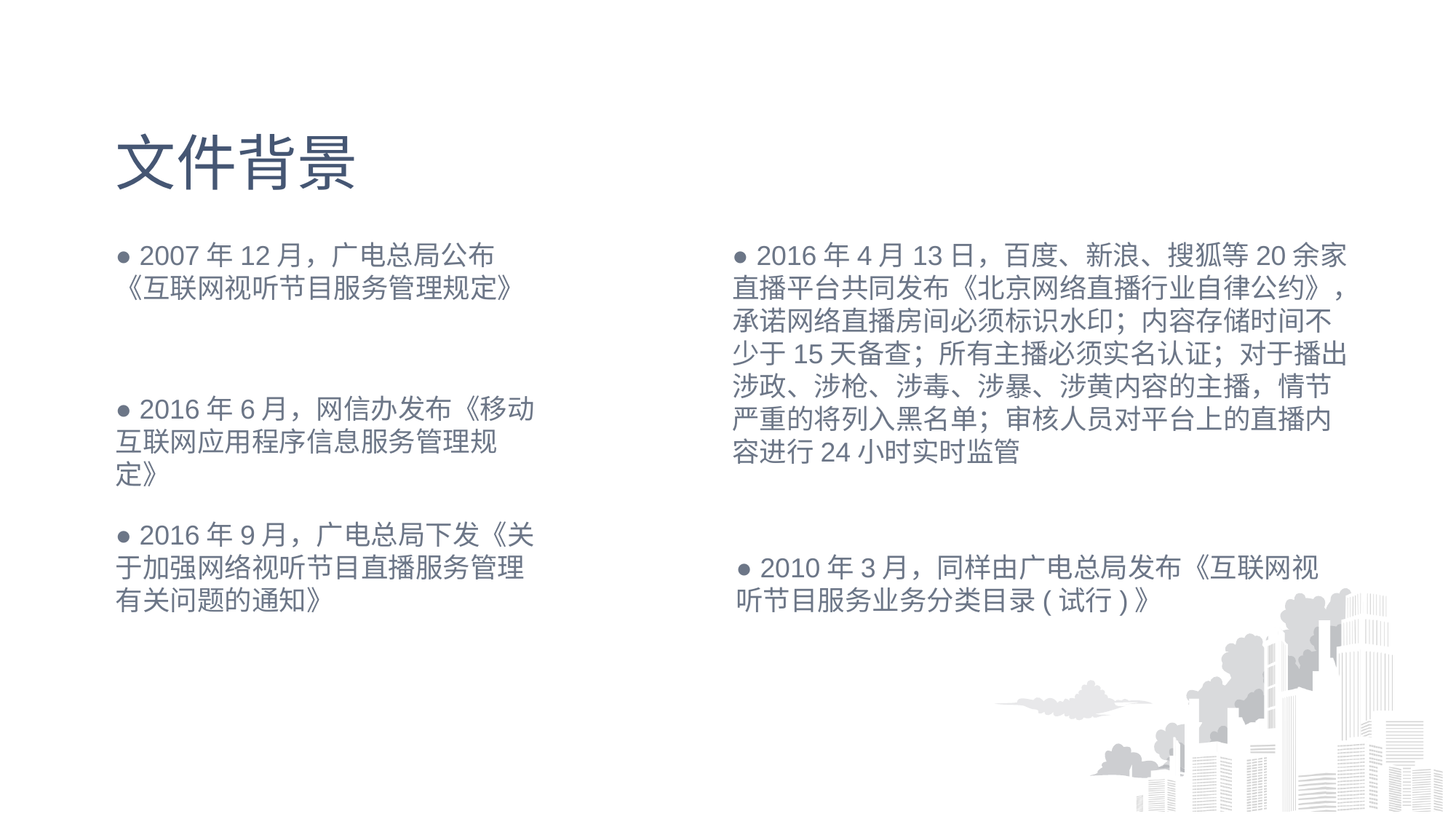

# 文件背景
● 2007年12月，广电总局公布《互联网视听节目服务管理规定》
● 2016年4月13日，百度、新浪、搜狐等20余家直播平台共同发布《北京网络直播行业自律公约》，承诺网络直播房间必须标识水印；内容存储时间不少于15天备查；所有主播必须实名认证；对于播出涉政、涉枪、涉毒、涉暴、涉黄内容的主播，情节严重的将列入黑名单；审核人员对平台上的直播内容进行24小时实时监管
● 2016年6月，网信办发布《移动互联网应用程序信息服务管理规定》
● 2016年9月，广电总局下发《关于加强网络视听节目直播服务管理有关问题的通知》
● 2010年3月，同样由广电总局发布《互联网视听节目服务业务分类目录(试行)》